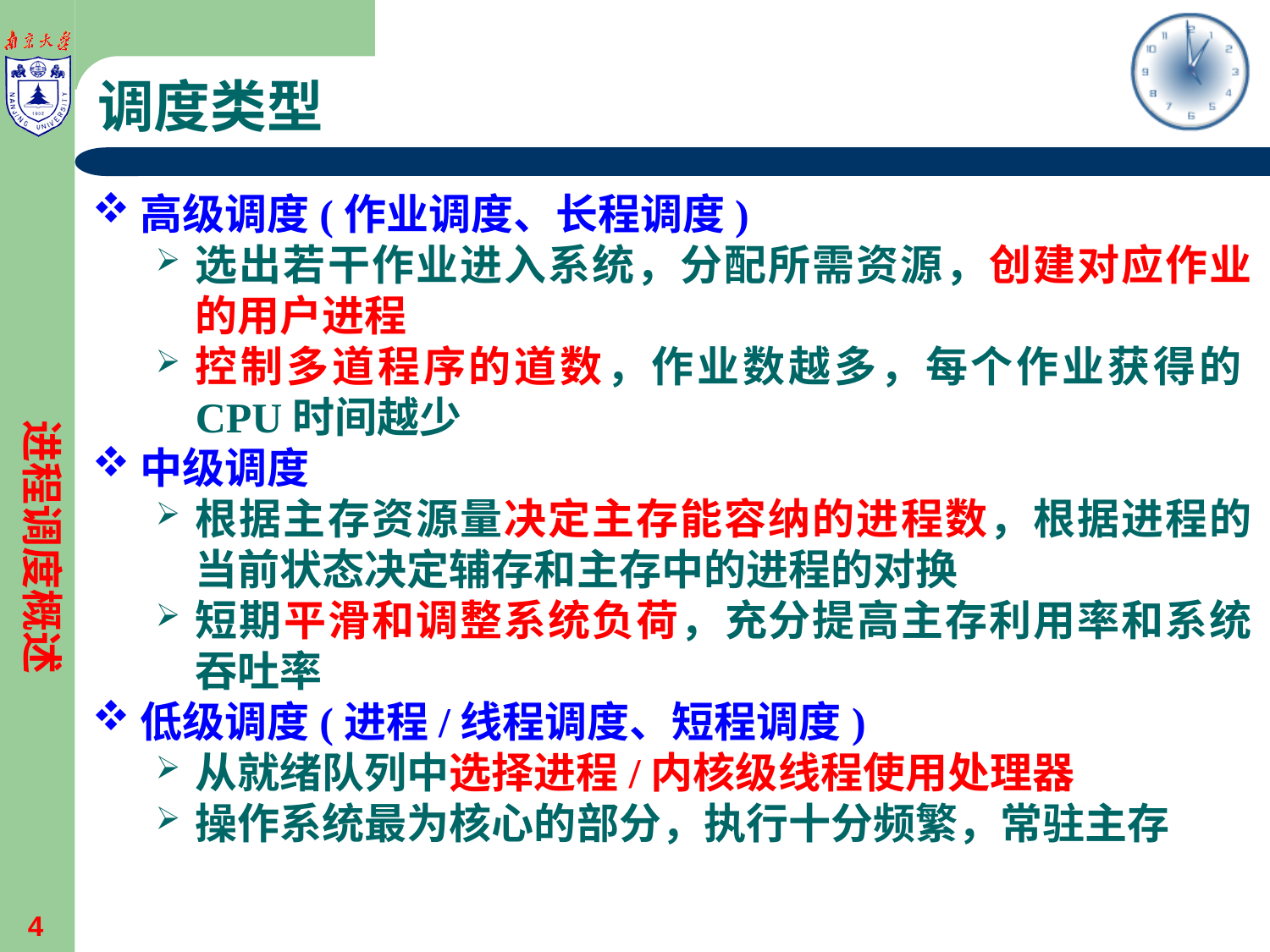

# 调度类型
高级调度(作业调度、长程调度)
选出若干作业进入系统，分配所需资源，创建对应作业的用户进程
控制多道程序的道数，作业数越多，每个作业获得的CPU时间越少
中级调度
根据主存资源量决定主存能容纳的进程数，根据进程的当前状态决定辅存和主存中的进程的对换
短期平滑和调整系统负荷，充分提高主存利用率和系统吞吐率
低级调度(进程/线程调度、短程调度)
从就绪队列中选择进程/内核级线程使用处理器
操作系统最为核心的部分，执行十分频繁，常驻主存
进程调度概述
4